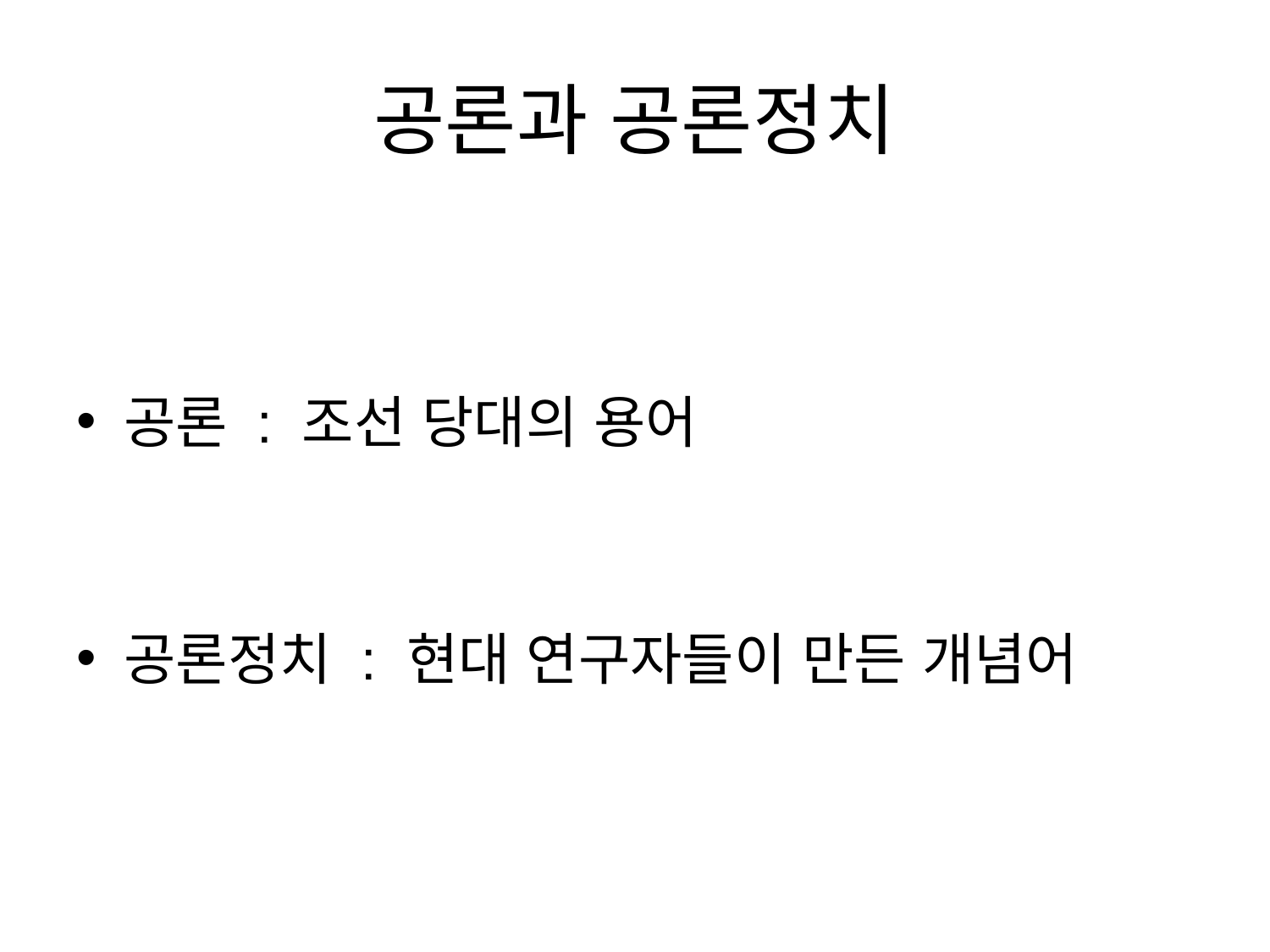

# 공론과 공론정치

공론 : 조선 당대의 용어

공론정치 : 현대 연구자들이 만든 개념어